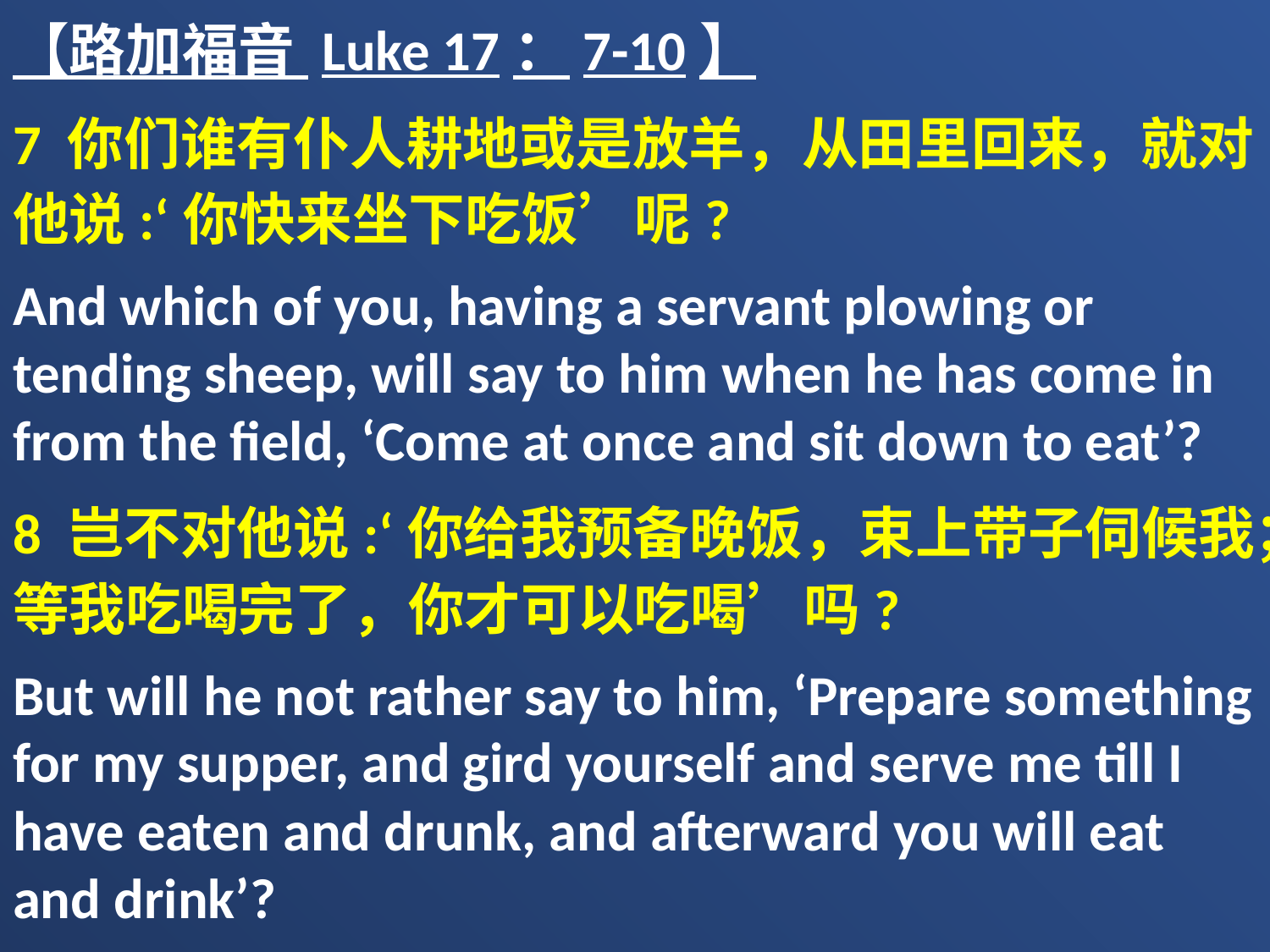

【路加福音 Luke 17：7-10】
7 你们谁有仆人耕地或是放羊，从田里回来，就对他说:‘你快来坐下吃饭’呢?
And which of you, having a servant plowing or tending sheep, will say to him when he has come in from the field, ‘Come at once and sit down to eat’?
8 岂不对他说:‘你给我预备晚饭，束上带子伺候我；等我吃喝完了，你才可以吃喝’吗?
But will he not rather say to him, ‘Prepare something for my supper, and gird yourself and serve me till I have eaten and drunk, and afterward you will eat and drink’?